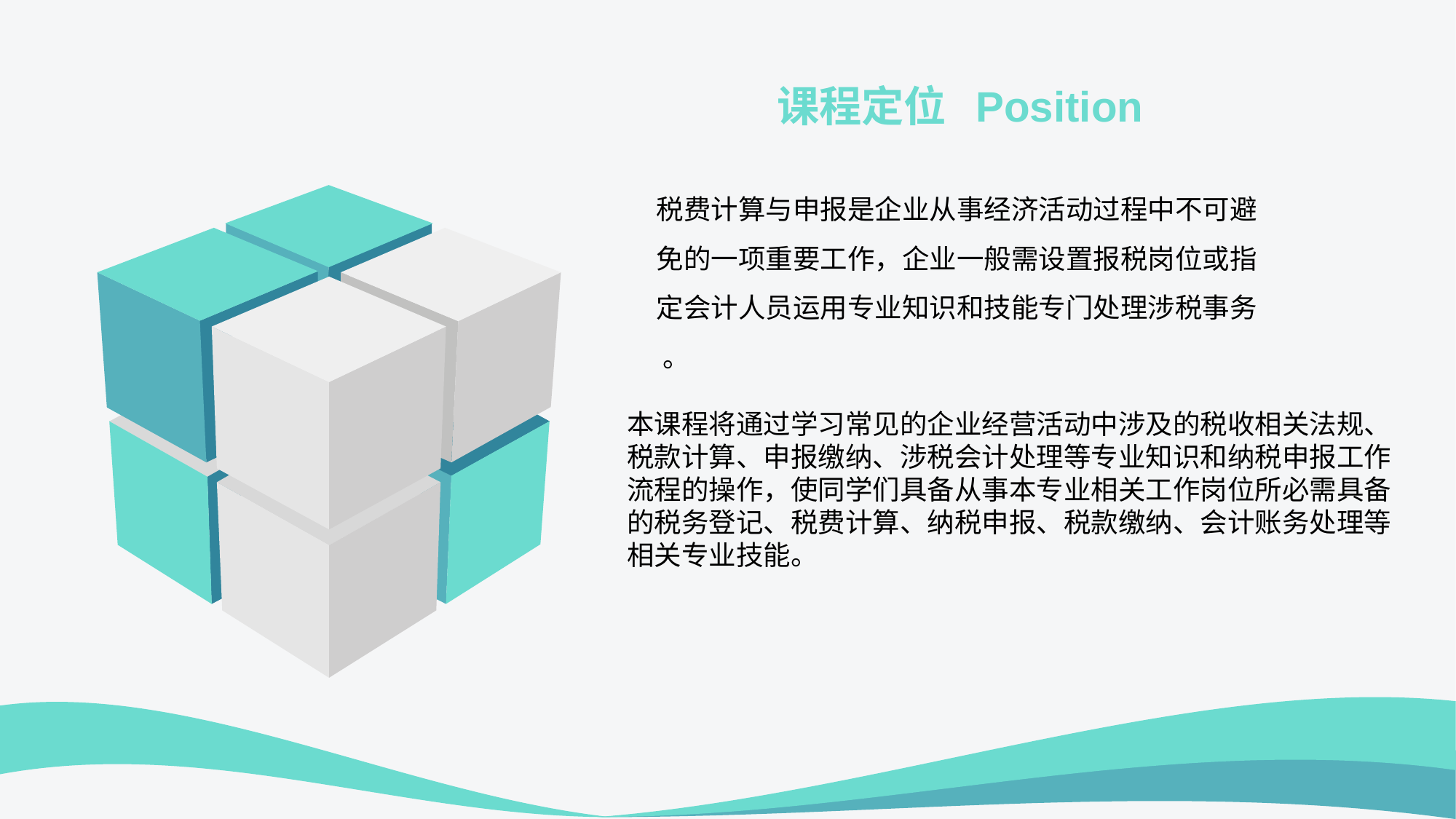

课程定位  Position
税费计算与申报是企业从事经济活动过程中不可避免的一项重要工作，企业一般需设置报税岗位或指定会计人员运用专业知识和技能专门处理涉税事务 。

本课程将通过学习常见的企业经营活动中涉及的税收相关法规、
税款计算、申报缴纳、涉税会计处理等专业知识和纳税申报工作
流程的操作，使同学们具备从事本专业相关工作岗位所必需具备
的税务登记、税费计算、纳税申报、税款缴纳、会计账务处理等
相关专业技能。